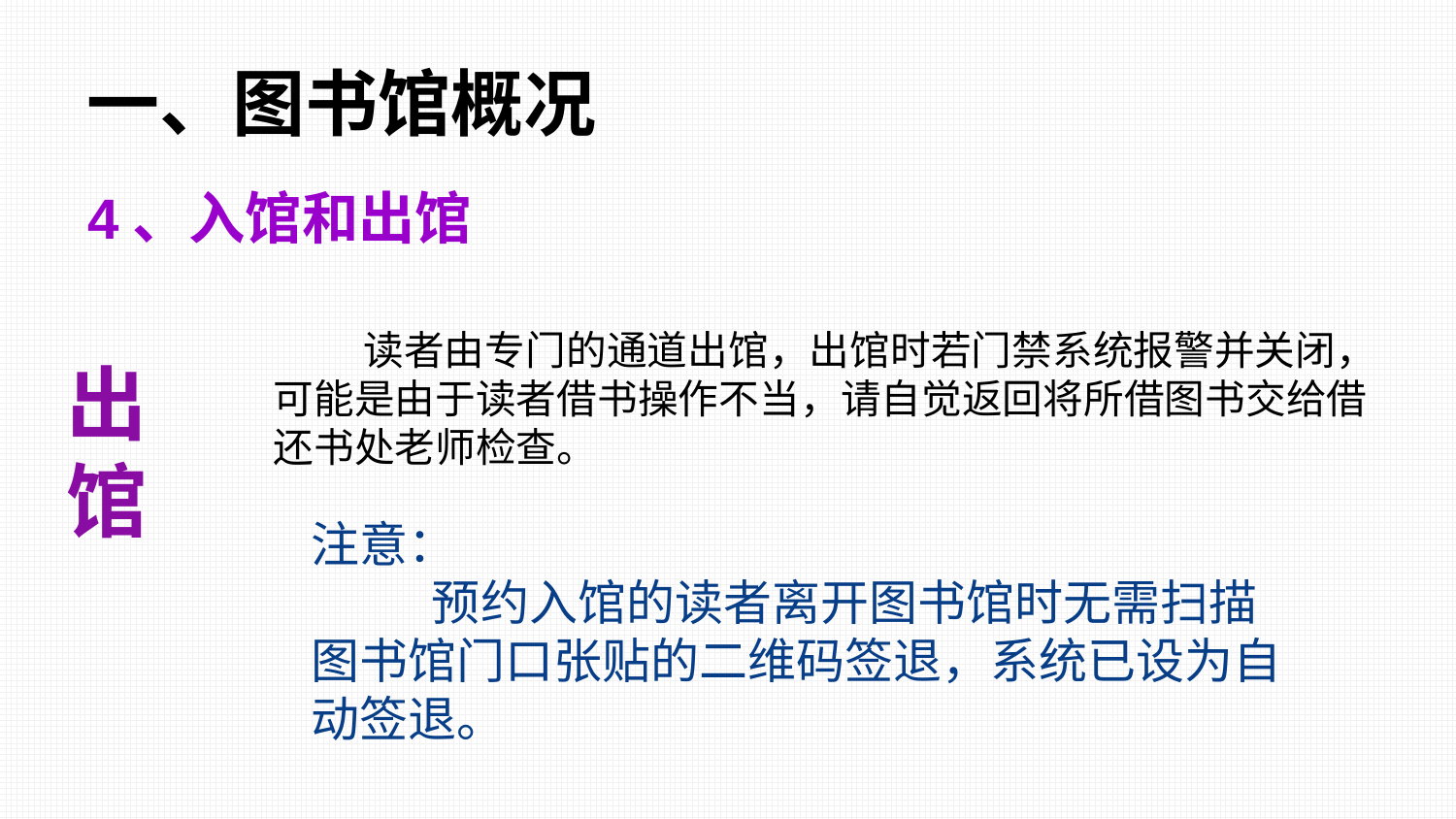

一、图书馆概况
4、入馆和出馆
         读者由专门的通道出馆，出馆时若门禁系统报警并关闭，可能是由于读者借书操作不当，请自觉返回将所借图书交给借还书处老师检查。
出馆
注意：
          预约入馆的读者离开图书馆时无需扫描图书馆门口张贴的二维码签退，系统已设为自动签退。